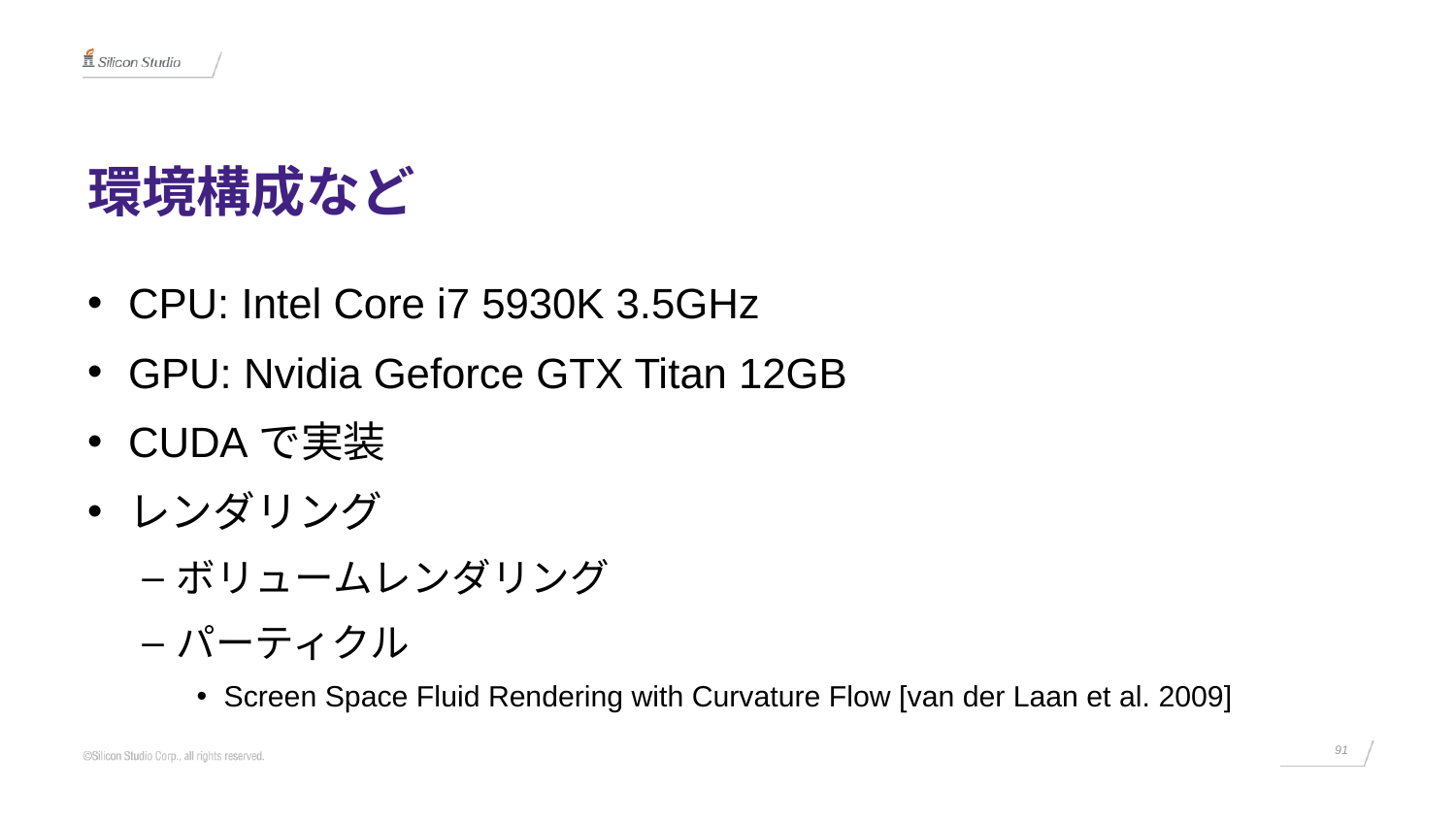

# 環境構成など
CPU: Intel Core i7 5930K 3.5GHz
GPU: Nvidia Geforce GTX Titan 12GB
CUDAで実装
レンダリング
ボリュームレンダリング
パーティクル
Screen Space Fluid Rendering with Curvature Flow [van der Laan et al. 2009]

91